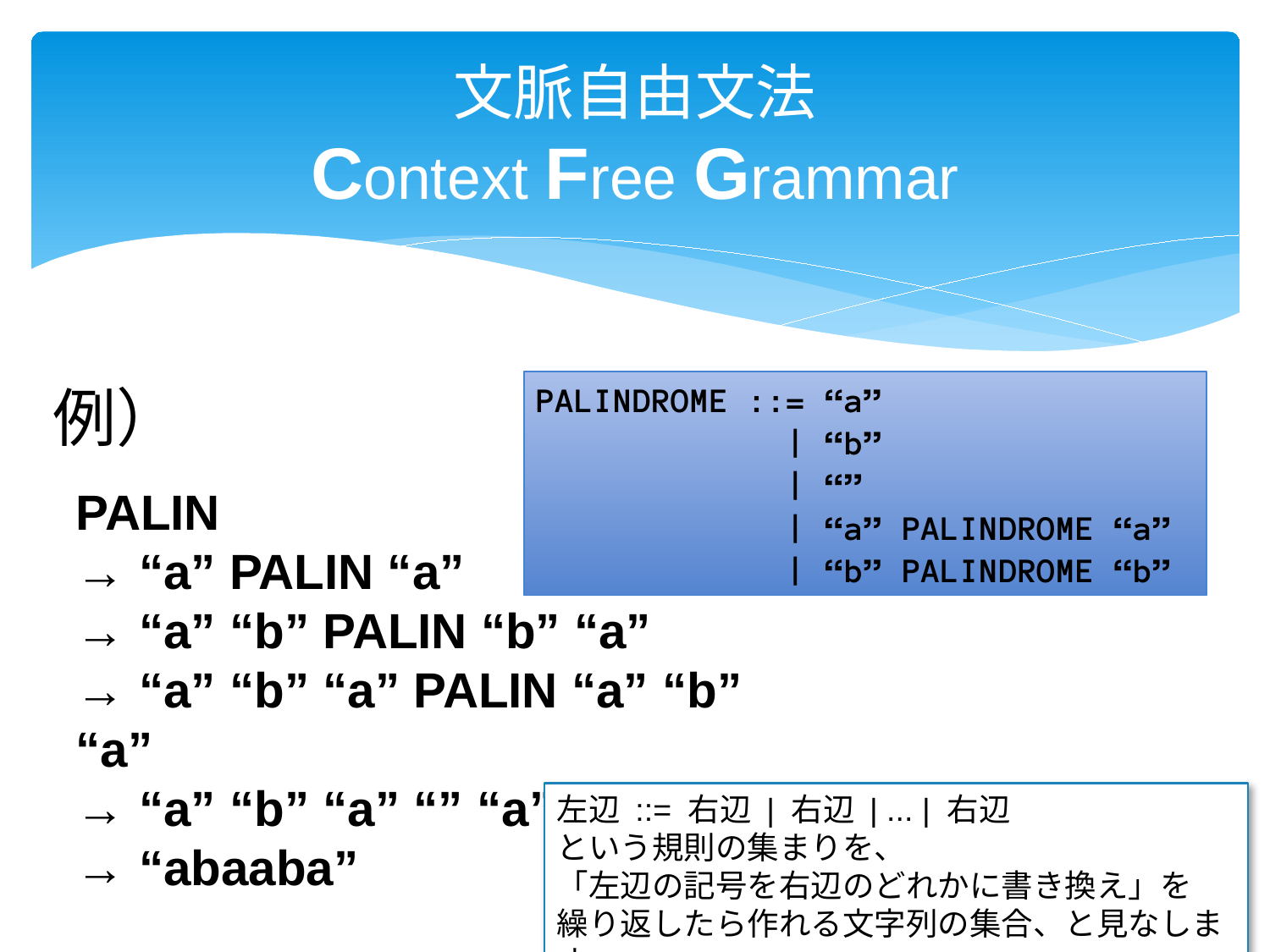

# 文脈自由文法 Context Free Grammar
例）
PALINDROME ::= “a”
             | “b”
             | “”
             | “a” PALINDROME “a”
             | “b” PALINDROME “b”
PALIN
→ “a” PALIN “a”
→ “a” “b” PALIN “b” “a”
→ “a” “b” “a” PALIN “a” “b” “a”
→ “a” “b” “a” “” “a” “b” “a”
→ “abaaba”
左辺 ::= 右辺 | 右辺 | ... | 右辺
という規則の集まりを、
「左辺の記号を右辺のどれかに書き換え」を
繰り返したら作れる文字列の集合、と見なします。